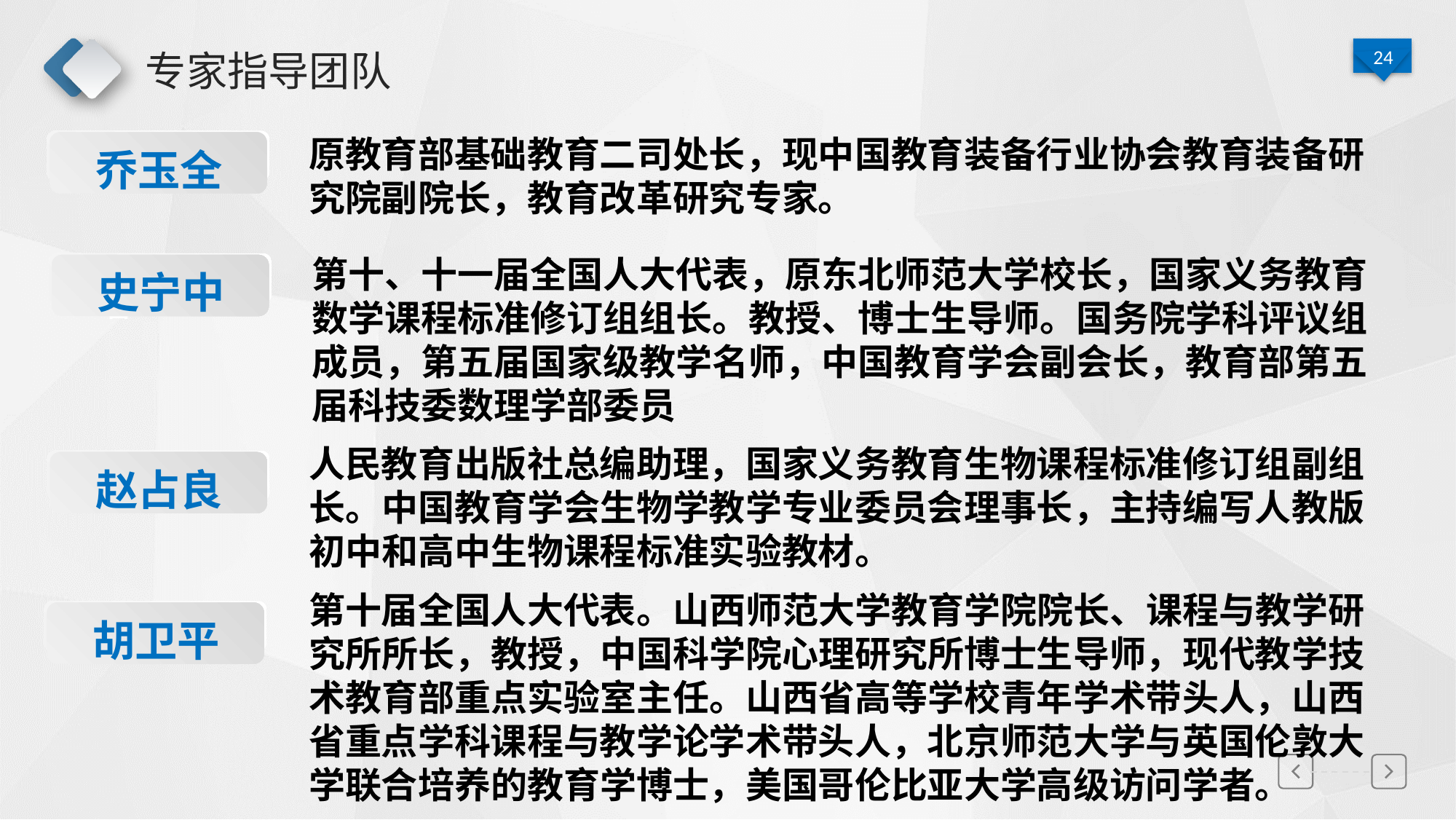

# 专家指导团队
原教育部基础教育二司处长，现中国教育装备行业协会教育装备研究院副院长，教育改革研究专家。

乔玉全
第十、十一届全国人大代表，原东北师范大学校长，国家义务教育数学课程标准修订组组长。教授、博士生导师。国务院学科评议组成员，第五届国家级教学名师，中国教育学会副会长，教育部第五届科技委数理学部委员
企宗旨

史宁中
人民教育出版社总编助理，国家义务教育生物课程标准修订组副组长。中国教育学会生物学教学专业委员会理事长，主持编写人教版初中和高中生物课程标准实验教材。

赵占良
第十届全国人大代表。山西师范大学教育学院院长、课程与教学研究所所长，教授，中国科学院心理研究所博士生导师，现代教学技术教育部重点实验室主任。山西省高等学校青年学术带头人，山西省重点学科课程与教学论学术带头人，北京师范大学与英国伦敦大学联合培养的教育学博士，美国哥伦比亚大学高级访问学者。

胡卫平
延迟符